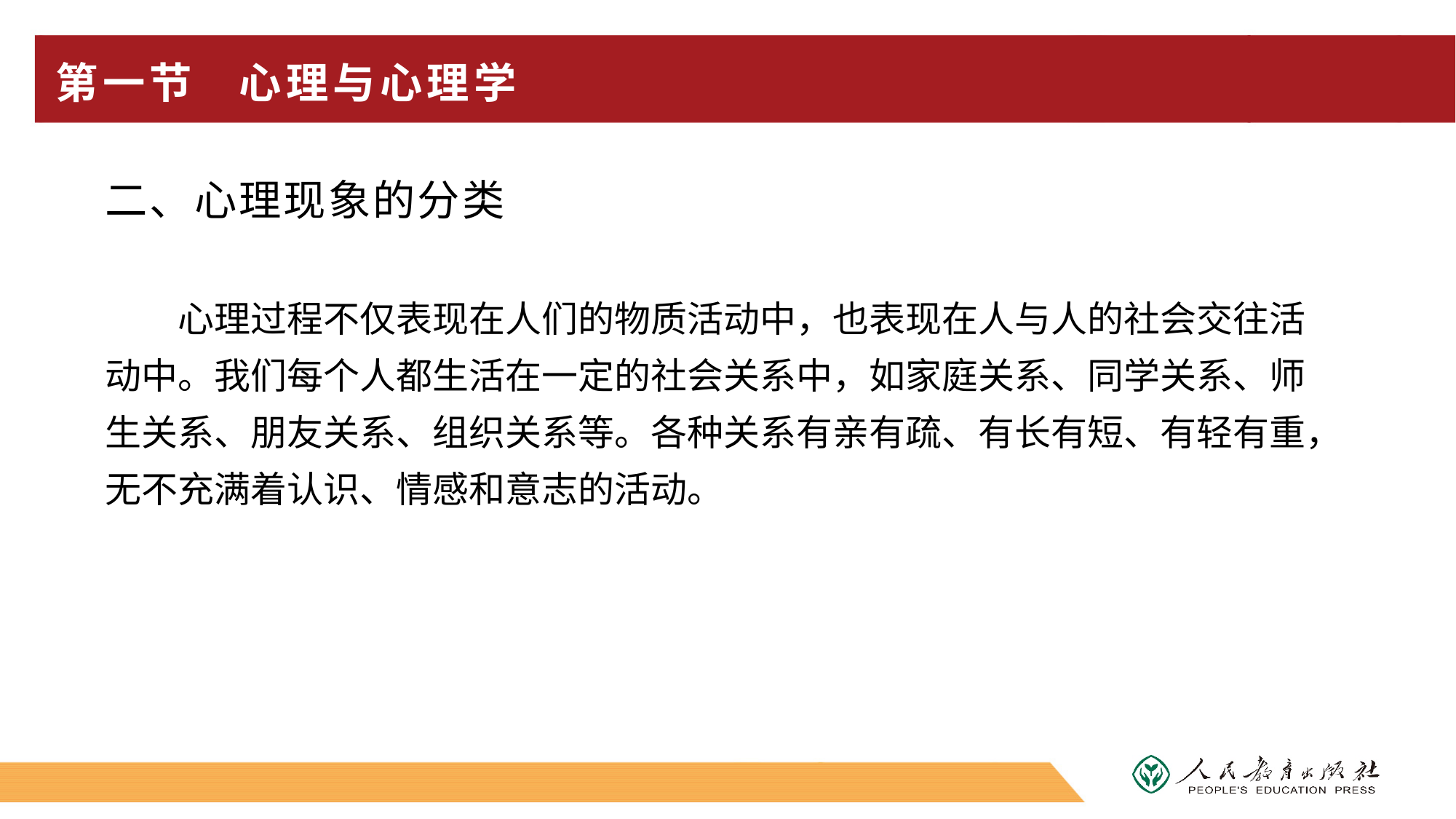

# 第一节   心理与心理学
二、心理现象的分类
心理过程不仅表现在人们的物质活动中，也表现在人与人的社会交往活动中。我们每个人都生活在一定的社会关系中，如家庭关系、同学关系、师生关系、朋友关系、组织关系等。各种关系有亲有疏、有长有短、有轻有重，无不充满着认识、情感和意志的活动。